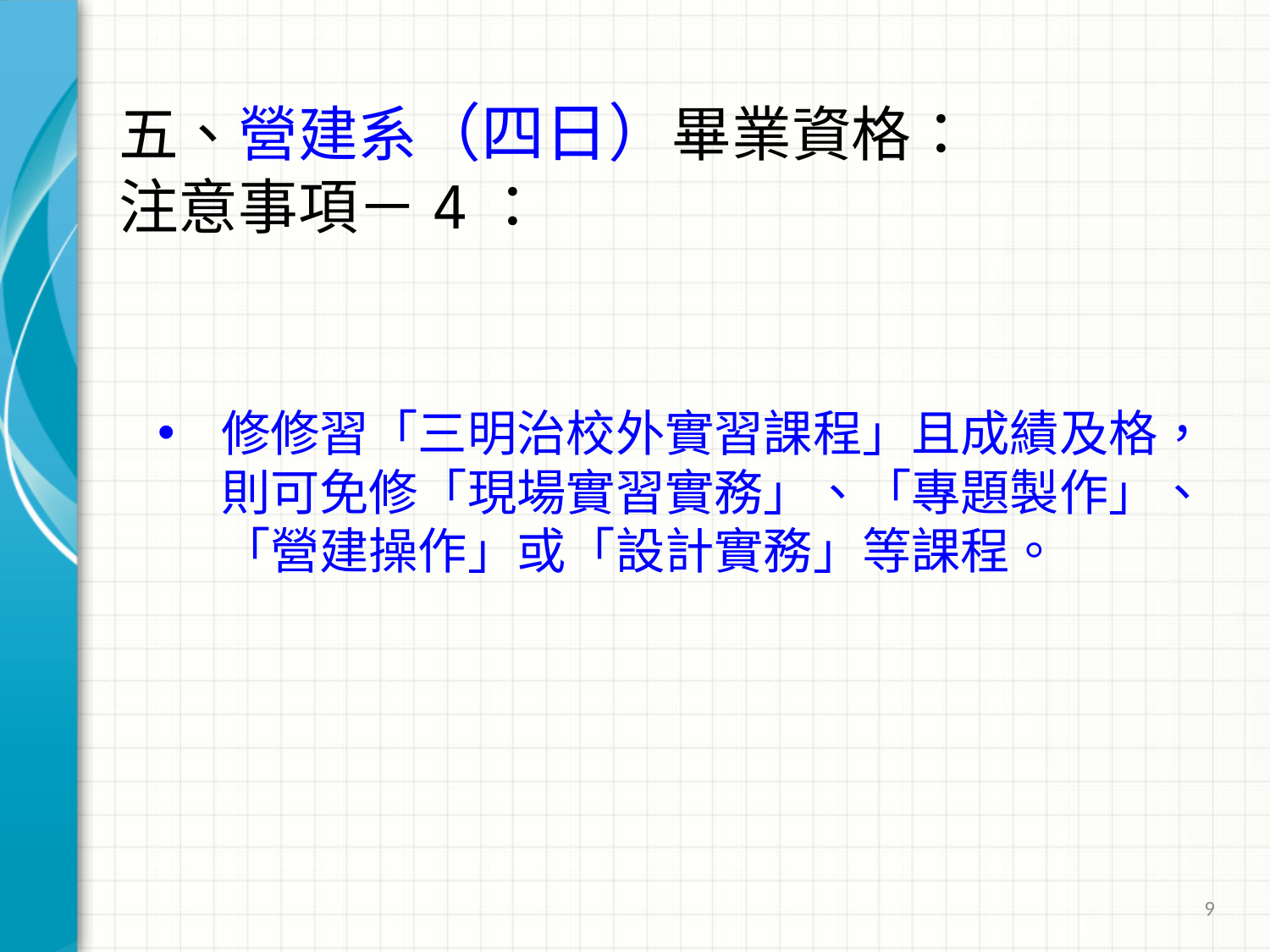

# 五、營建系（四日）畢業資格： 注意事項－4：

修修習「三明治校外實習課程」且成績及格，則可免修「現場實習實務」、「專題製作」、「營建操作」或「設計實務」等課程。
9